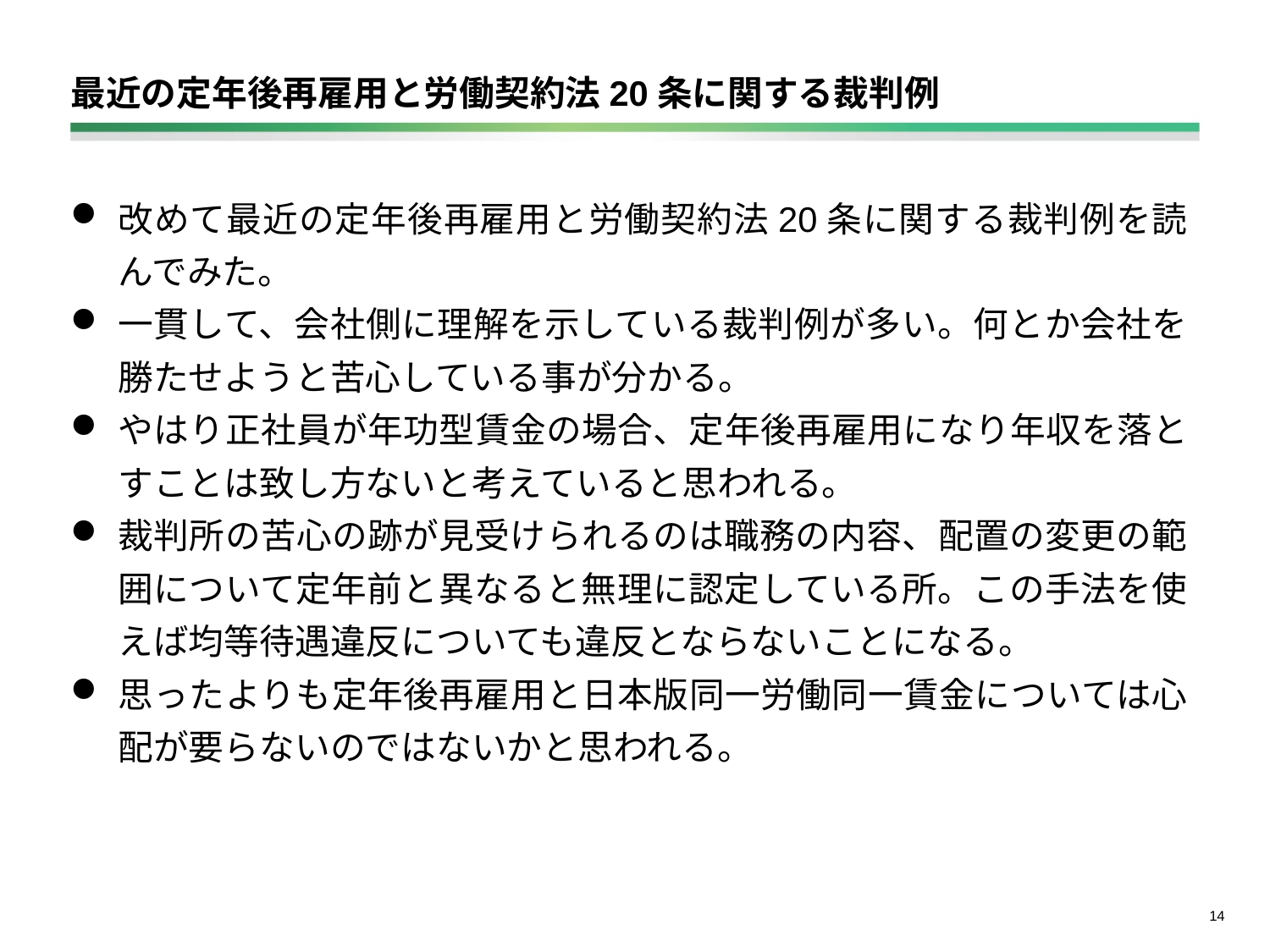

# 最近の定年後再雇用と労働契約法20条に関する裁判例
改めて最近の定年後再雇用と労働契約法20条に関する裁判例を読んでみた。
一貫して、会社側に理解を示している裁判例が多い。何とか会社を勝たせようと苦心している事が分かる。
やはり正社員が年功型賃金の場合、定年後再雇用になり年収を落とすことは致し方ないと考えていると思われる。
裁判所の苦心の跡が見受けられるのは職務の内容、配置の変更の範囲について定年前と異なると無理に認定している所。この手法を使えば均等待遇違反についても違反とならないことになる。
思ったよりも定年後再雇用と日本版同一労働同一賃金については心配が要らないのではないかと思われる。
14